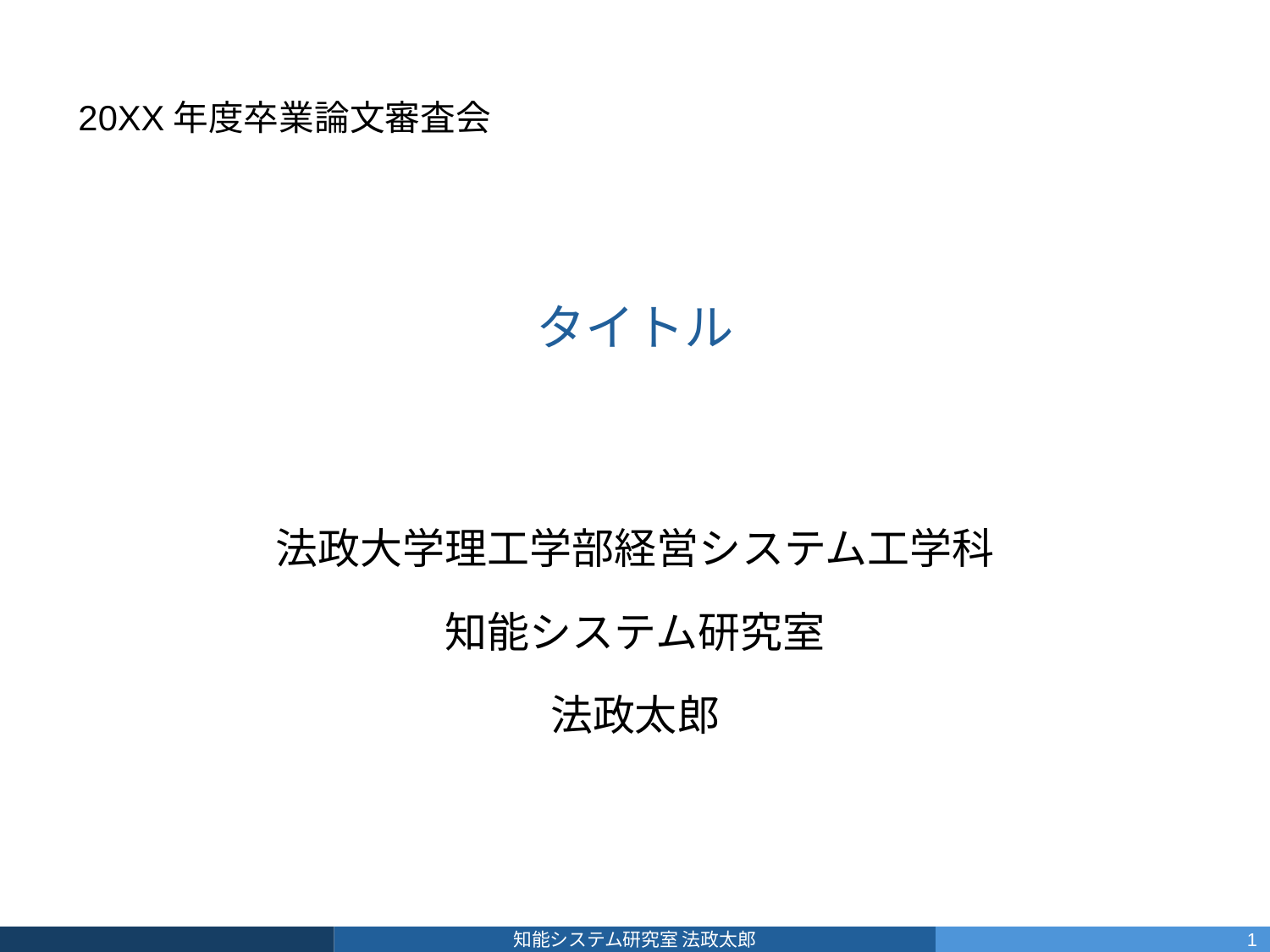

20XX年度卒業論文審査会
# タイトル
法政大学理工学部経営システム工学科
知能システム研究室
法政太郎
知能システム研究室 法政太郎
1